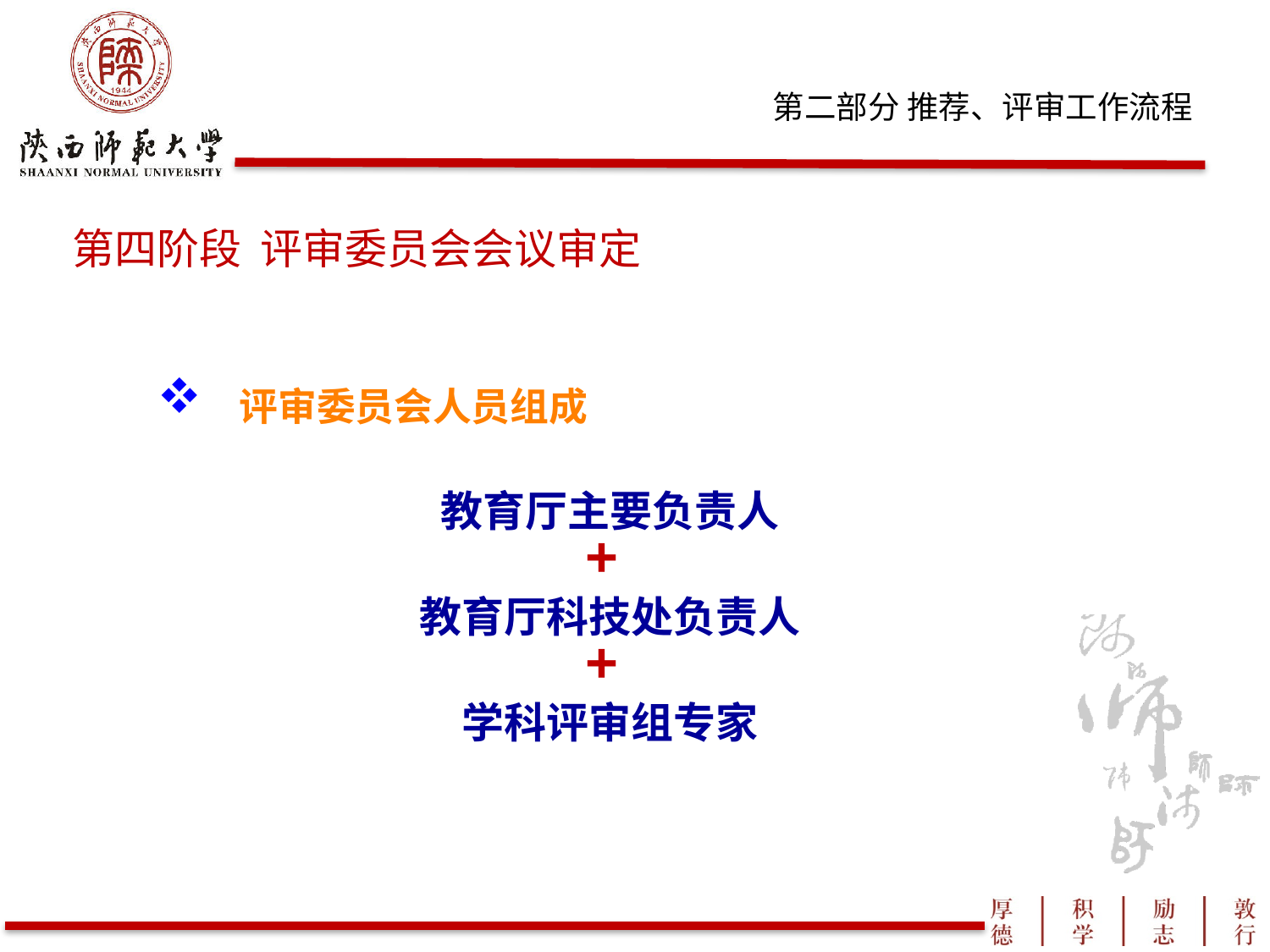

第四阶段  评审委员会会议审定

  评审委员会人员组成

教育厅主要负责人
+
教育厅科技处负责人
+
学科评审组专家